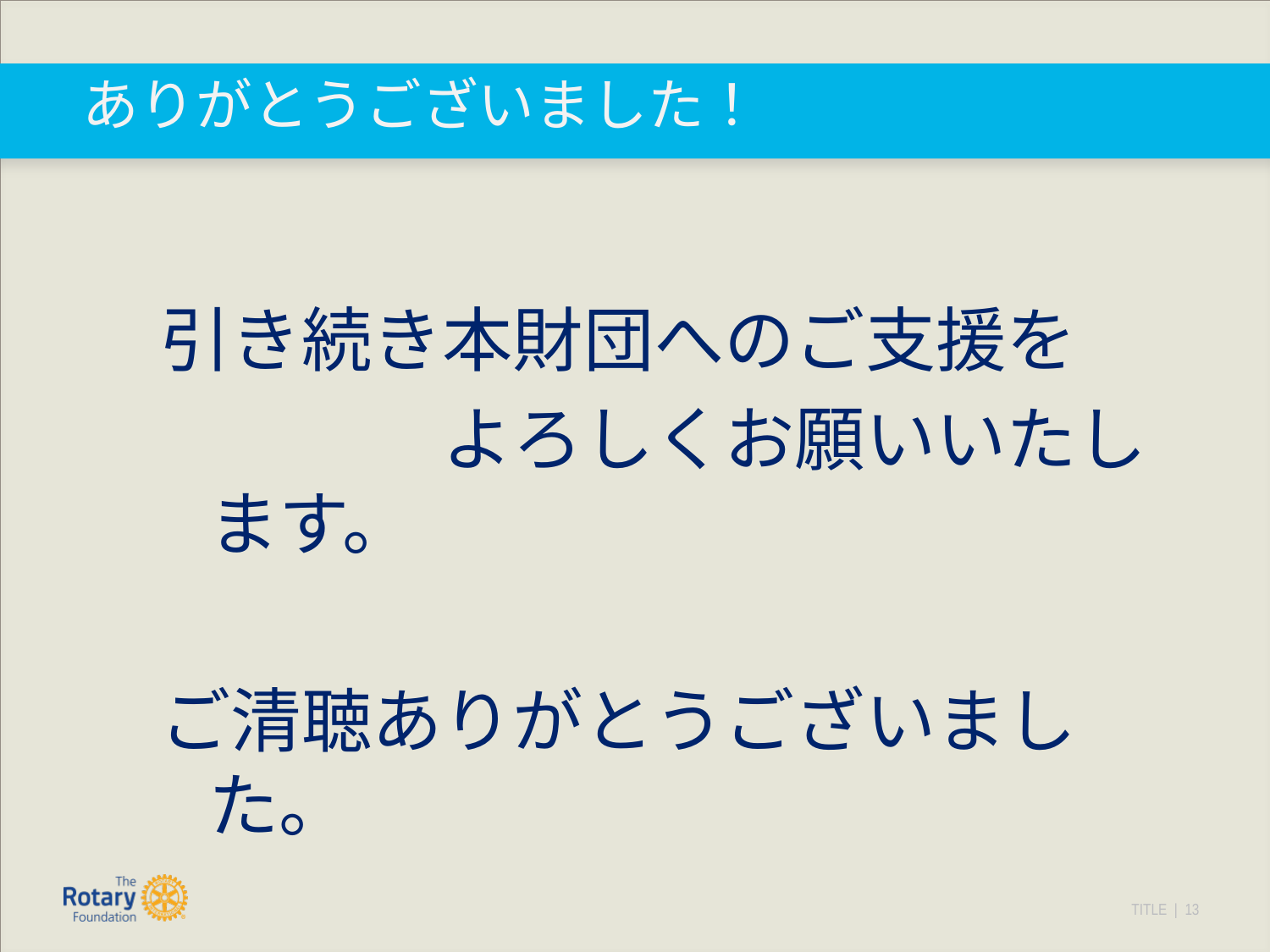

# ありがとうございました！

引き続き本財団へのご支援を
　　　　よろしくお願いいたします。

ご清聴ありがとうございました。